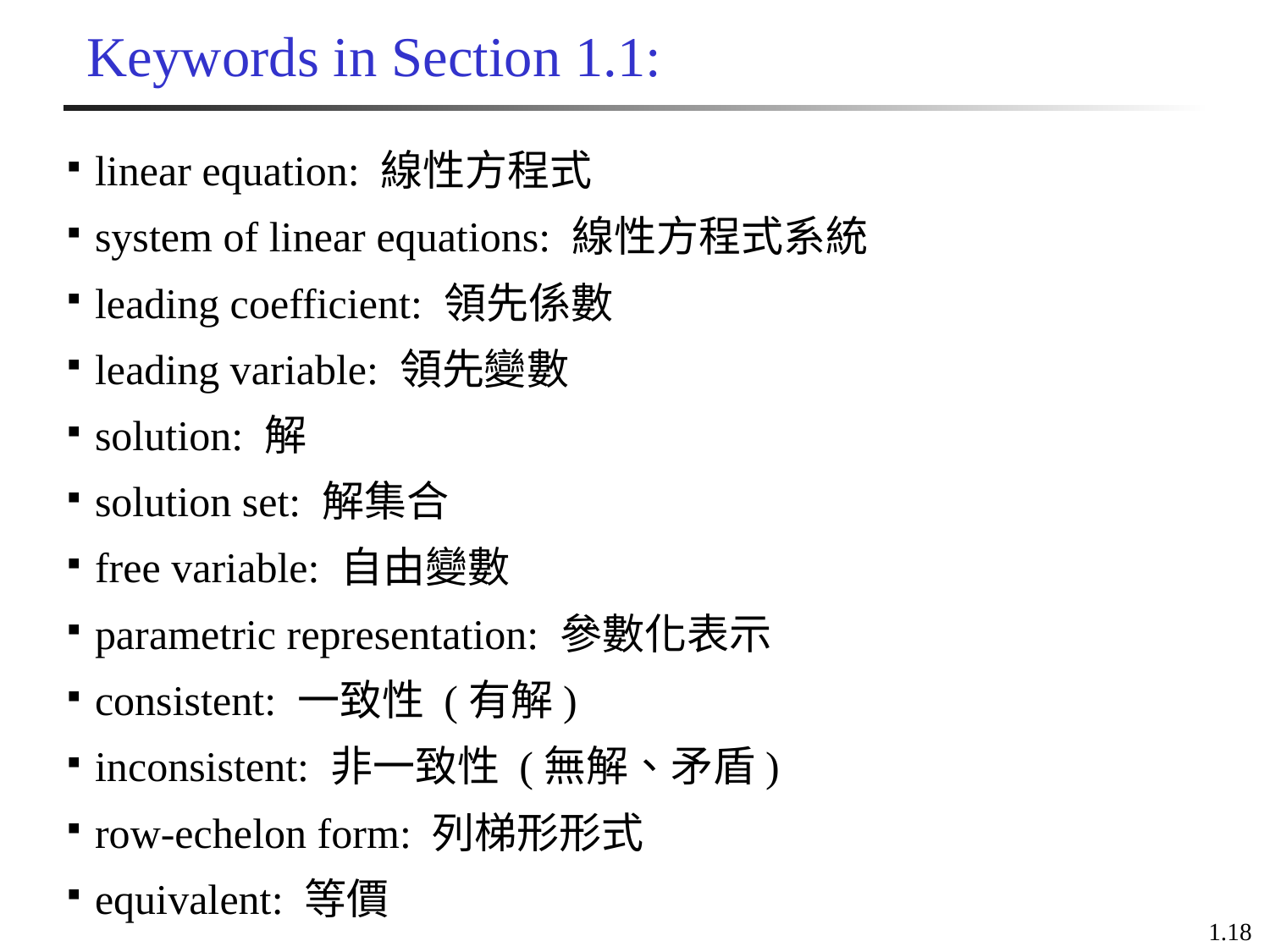

# Keywords in Section 1.1:
linear equation: 線性方程式
system of linear equations: 線性方程式系統
leading coefficient: 領先係數
leading variable: 領先變數
solution: 解
solution set: 解集合
free variable: 自由變數
parametric representation: 參數化表示
consistent: 一致性 (有解)
inconsistent: 非一致性 (無解、矛盾)
row-echelon form: 列梯形形式
equivalent: 等價
1.18